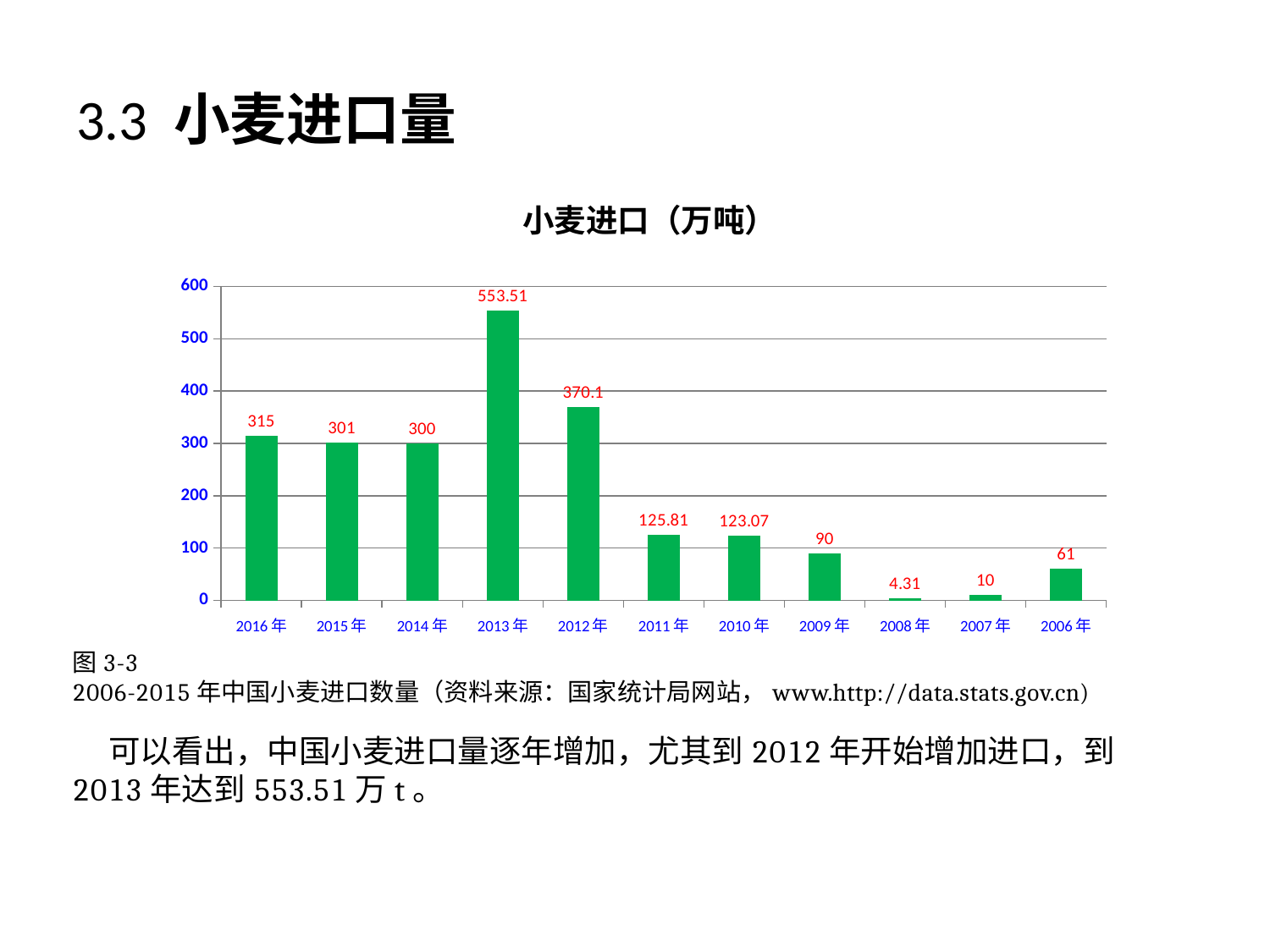

# 3.3 小麦进口量

### Chart:

| Category | 小麦进口（万吨） |
|---|---|
| 2016年 | 315.0 |
| 2015年 | 301.0 |
| 2014年 | 300.0 |
| 2013年 | 553.51 |
| 2012年 | 370.1 |
| 2011年 | 125.81 |
| 2010年 | 123.07 |
| 2009年 | 90.0 |
| 2008年 | 4.31 |
| 2007年 | 10.0 |
| 2006年 | 61.0 |
图3-3 2006-2015年中国小麦进口数量（资料来源：国家统计局网站，www.http://data.stats.gov.cn)

    可以看出，中国小麦进口量逐年增加，尤其到2012年开始增加进口，到2013年达到553.51万t。